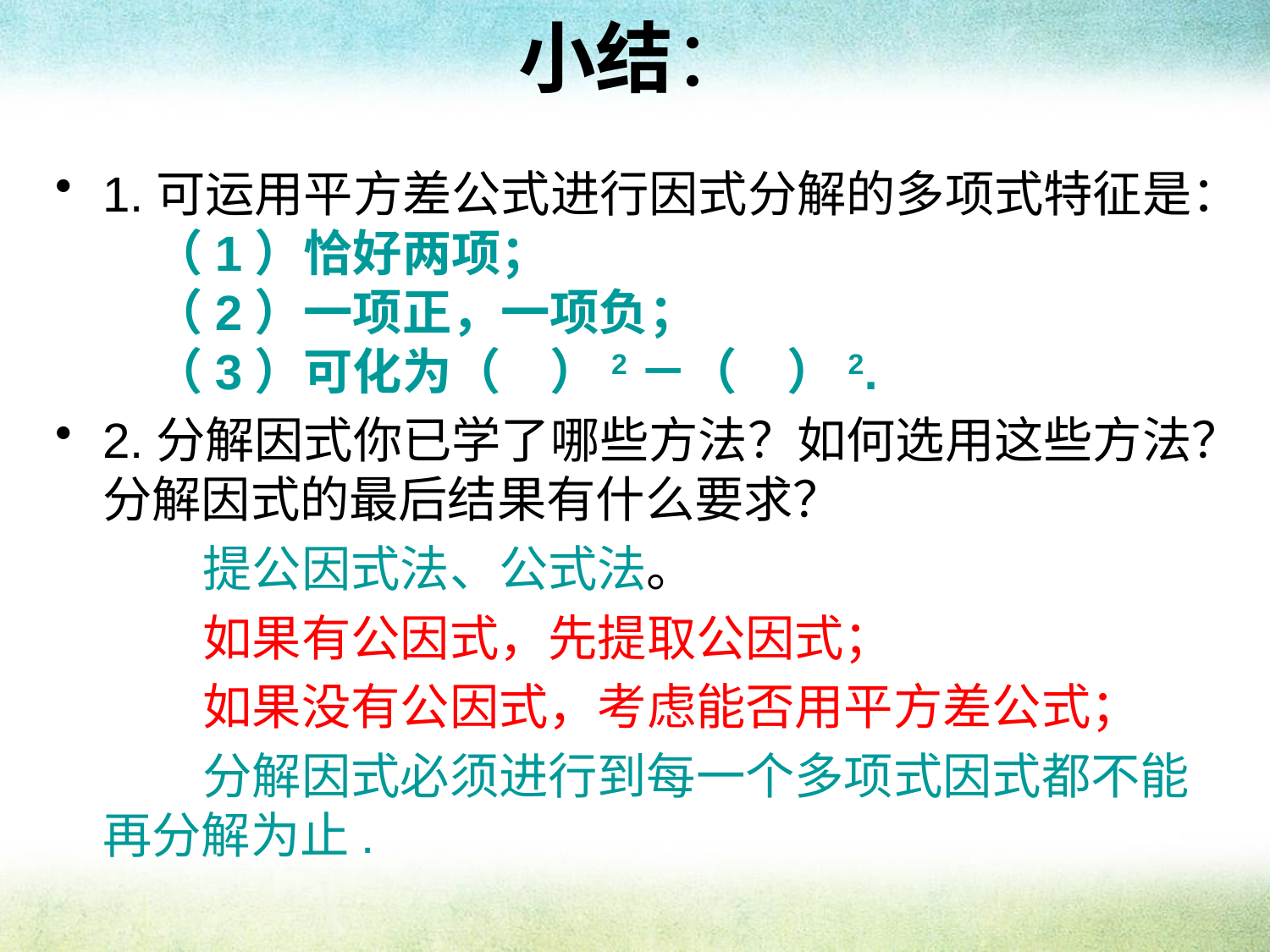

# 小结：
1.可运用平方差公式进行因式分解的多项式特征是：
　　（1）恰好两项；
　　（2）一项正，一项负；
　　（3）可化为（　）2－（　）2.
2.分解因式你已学了哪些方法？如何选用这些方法？分解因式的最后结果有什么要求？
　　　提公因式法、公式法。
　　　如果有公因式，先提取公因式；
　　　如果没有公因式，考虑能否用平方差公式；
　　　分解因式必须进行到每一个多项式因式都不能再分解为止.